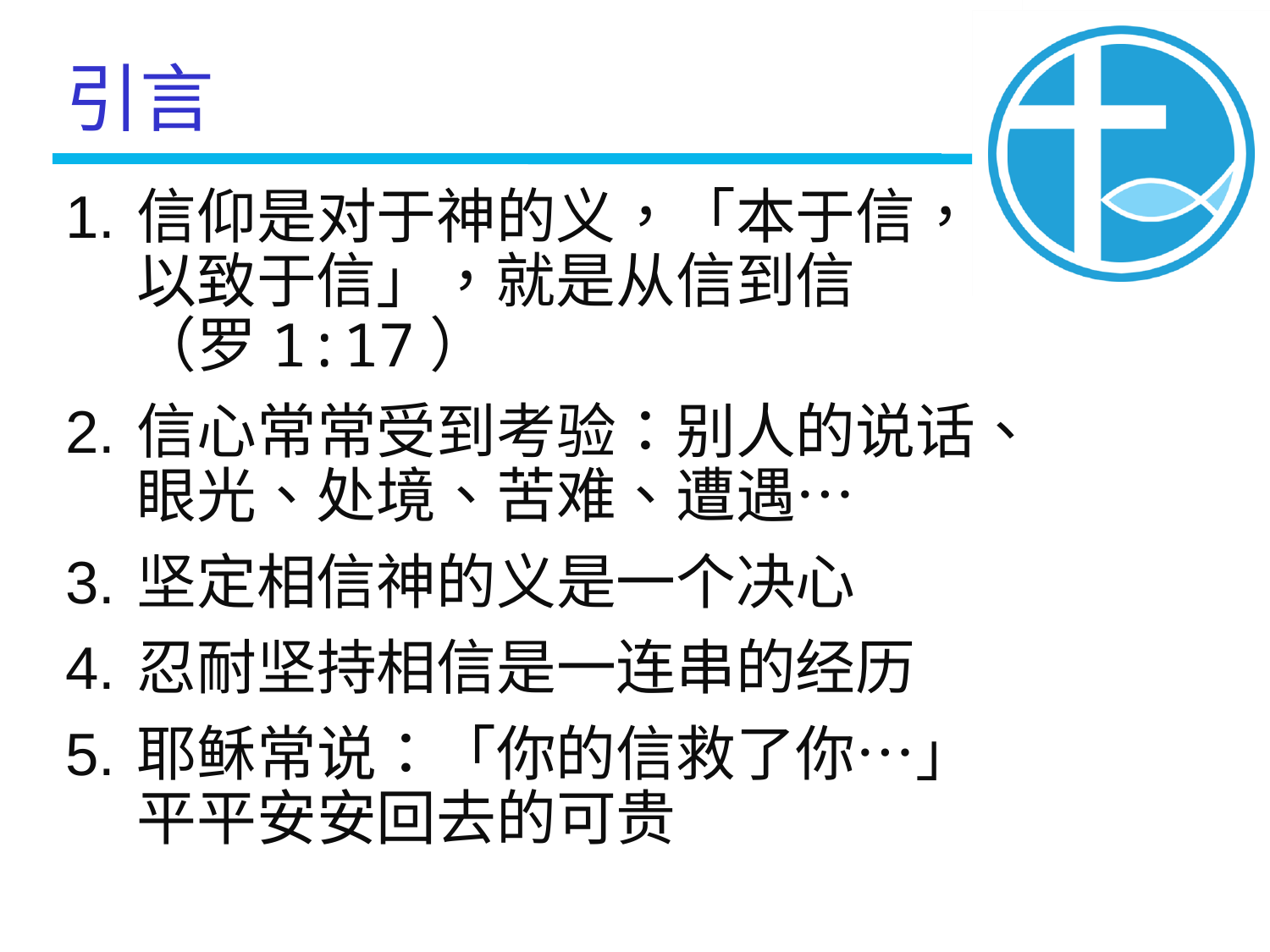

引言

信仰是对于神的义，「本于信，以致于信」，就是从信到信 （罗1:17）
信心常常受到考验：别人的说话、眼光、处境、苦难、遭遇…
坚定相信神的义是一个决心
忍耐坚持相信是一连串的经历
耶稣常说：「你的信救了你…」平平安安回去的可贵